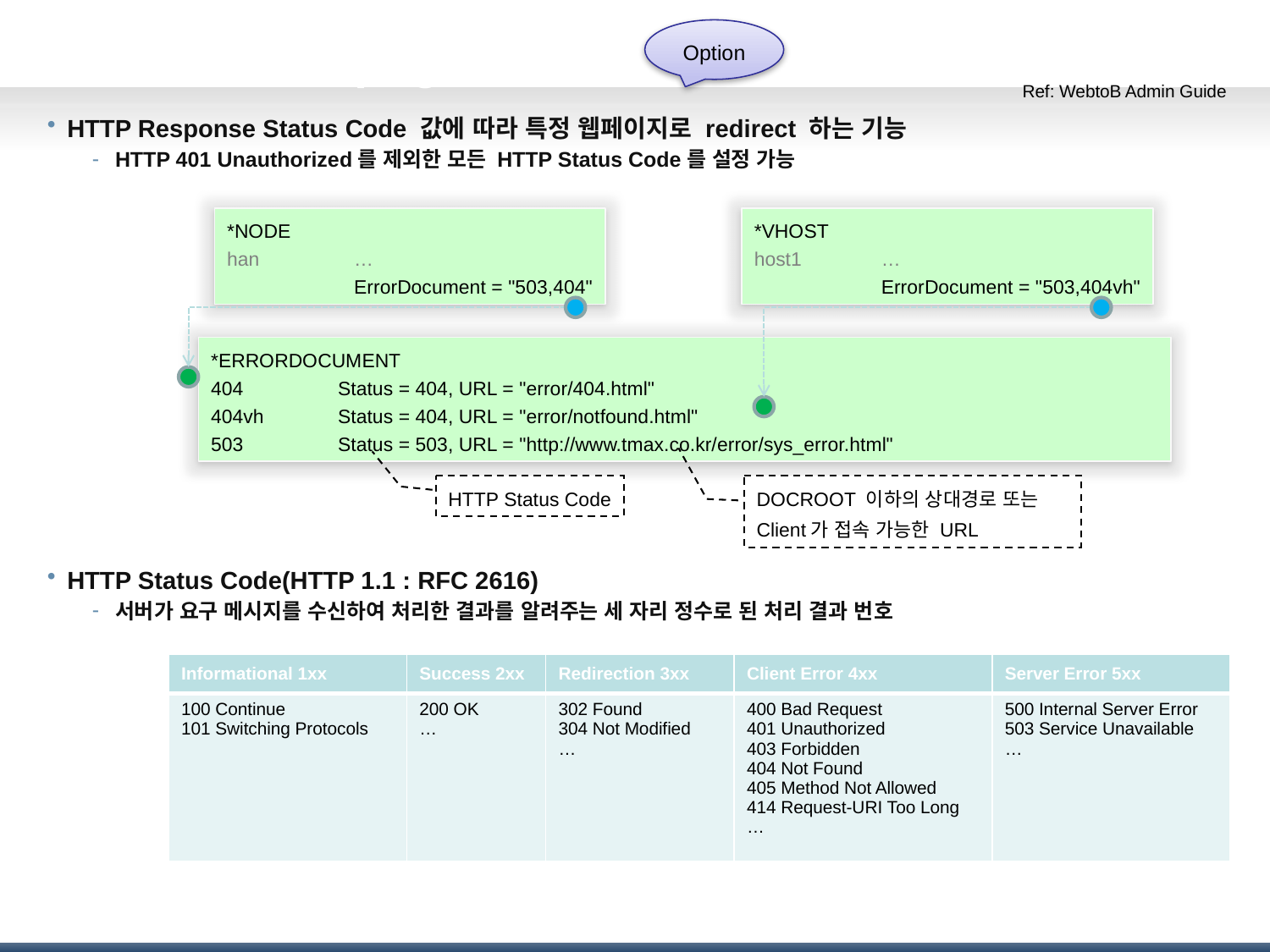

# WebtoB error page 설정
Option
Ref: WebtoB Admin Guide
HTTP Response Status Code 값에 따라 특정 웹페이지로 redirect 하는 기능
HTTP 401 Unauthorized를 제외한 모든 HTTP Status Code를 설정 가능

HTTP Status Code(HTTP 1.1 : RFC 2616)
서버가 요구 메시지를 수신하여 처리한 결과를 알려주는 세 자리 정수로 된 처리 결과 번호
*NODE
han	…
	ErrorDocument = "503,404"
*VHOST
host1	…
	ErrorDocument = "503,404vh"

*ERRORDOCUMENT
404	Status = 404, URL = "error/404.html"
404vh	Status = 404, URL = "error/notfound.html"
503	Status = 503, URL = "http://www.tmax.co.kr/error/sys_error.html"

HTTP Status Code
DOCROOT 이하의 상대경로 또는
Client가 접속 가능한 URL
| Informational 1xx | Success 2xx | Redirection 3xx | Client Error 4xx | Server Error 5xx |
| --- | --- | --- | --- | --- |
| 100 Continue 101 Switching Protocols | 200 OK … | 302 Found 304 Not Modified … | 400 Bad Request 401 Unauthorized 403 Forbidden 404 Not Found 405 Method Not Allowed 414 Request-URI Too Long … | 500 Internal Server Error 503 Service Unavailable … |